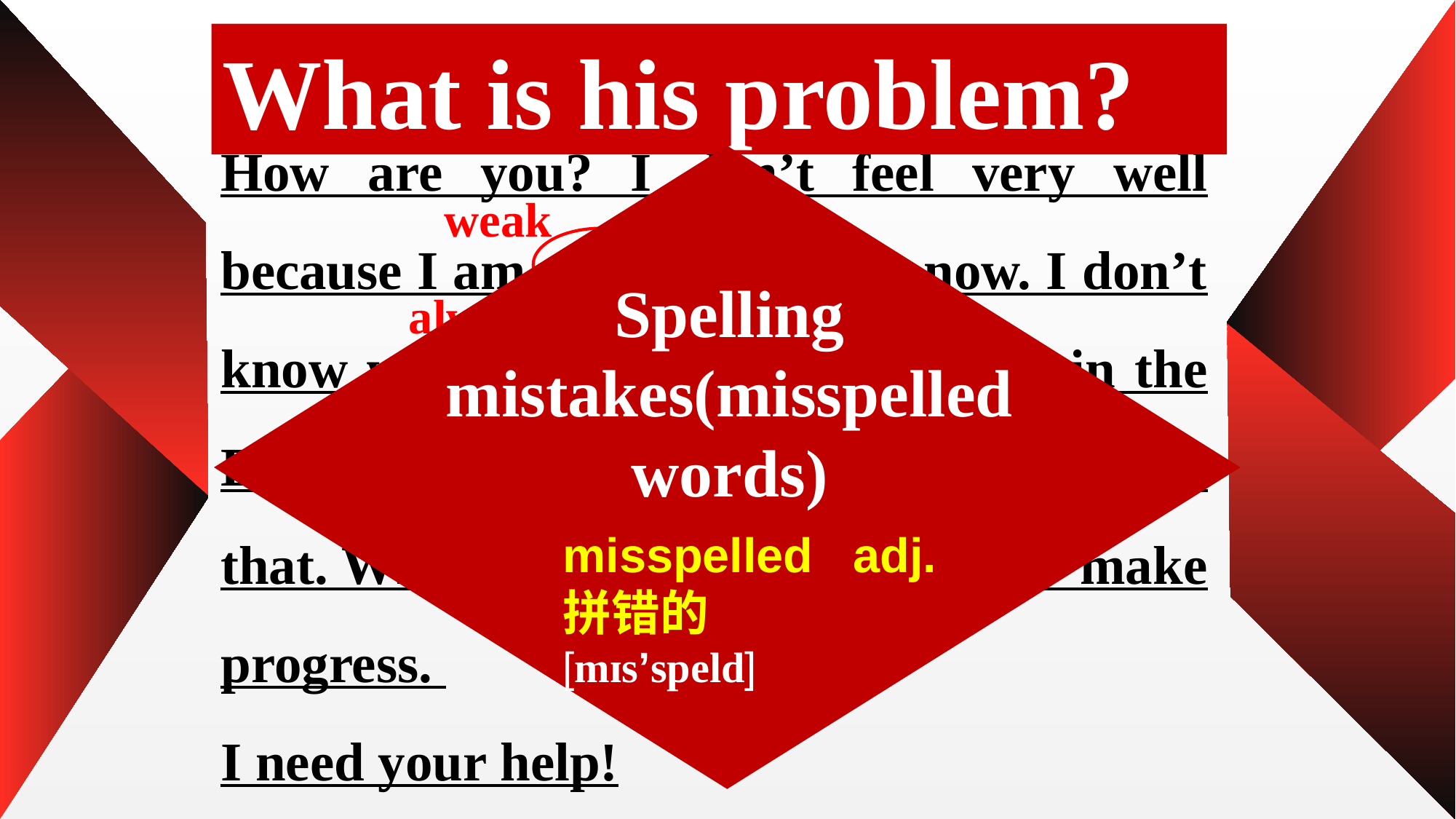

What is his problem?
Dear Ms Zhang,
How are you? I don’t feel very well because I am week in English now. I don’t know why I awlayz gat low grades in the English exam. I am really worryed about that. What should I do? I want to make progress.
I need your help!

Spelling mistakes(misspelled words)
weak

get
always

worried

misspelled   adj. 拼错的
[mɪs’speld]